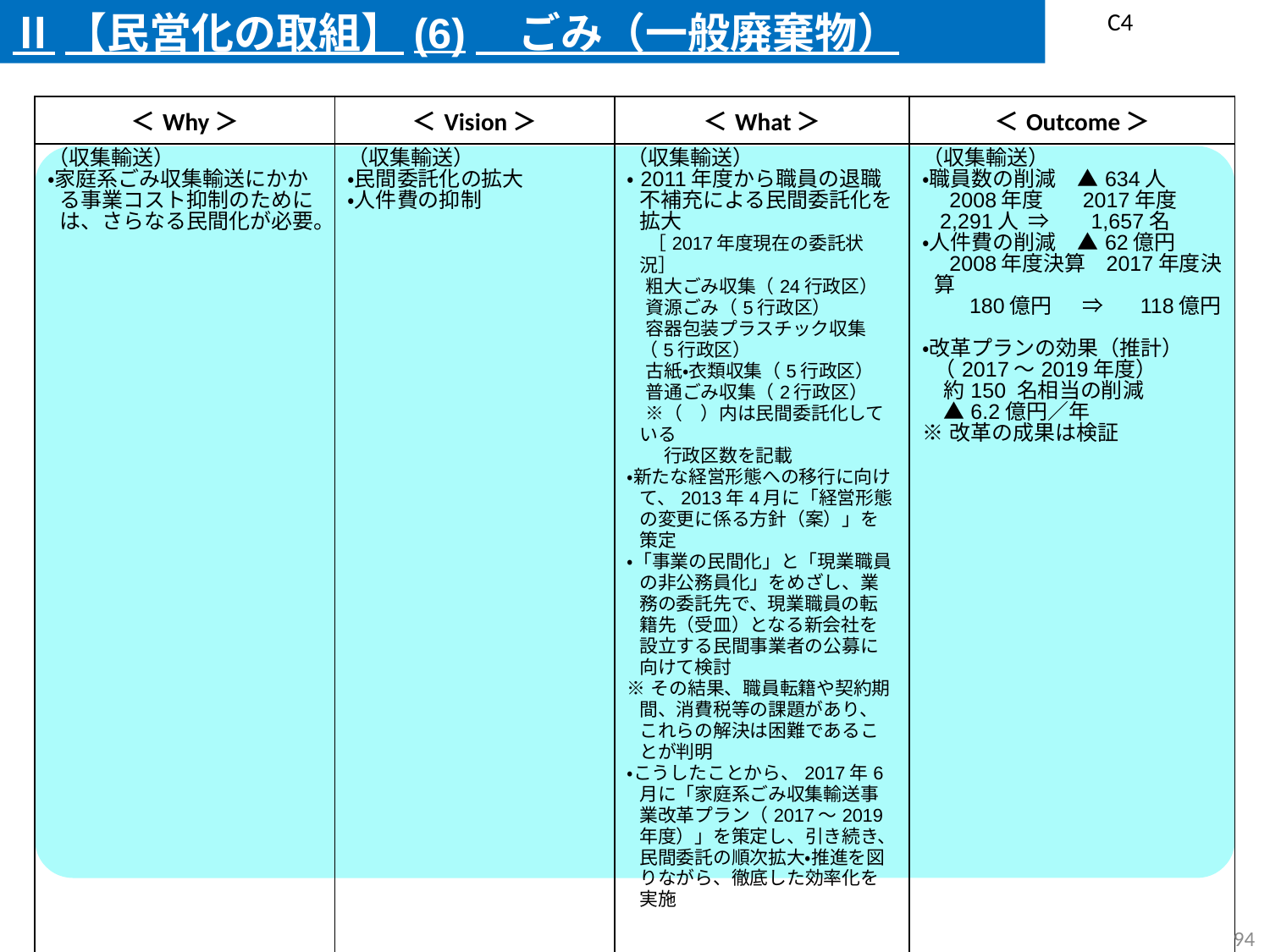

Ⅱ【民営化の取組】(6)　ごみ（一般廃棄物）
C4
| ＜Why＞ | ＜Vision＞ | ＜What＞ | ＜Outcome＞ |
| --- | --- | --- | --- |
| （収集輸送） ・家庭系ごみ収集輸送にかかる事業コスト抑制のためには、さらなる民間化が必要。 | （収集輸送） ・民間委託化の拡大 ・人件費の抑制 | （収集輸送） ・2011年度から職員の退職不補充による民間委託化を拡大 　［2017年度現在の委託状況］ 　粗大ごみ収集（24行政区） 　資源ごみ（5行政区） 　容器包装プラスチック収集（5行政区） 　古紙・衣類収集（5行政区） 　普通ごみ収集（2行政区） 　※（　）内は民間委託化している　 　　行政区数を記載 ・新たな経営形態への移行に向けて、2013年4月に「経営形態の変更に係る方針（案）」を策定 ・「事業の民間化」と「現業職員の非公務員化」をめざし、業務の委託先で、現業職員の転籍先（受皿）となる新会社を設立する民間事業者の公募に向けて検討 ※その結果、職員転籍や契約期間、消費税等の課題があり、これらの解決は困難であることが判明 ・こうしたことから、2017年6月に「家庭系ごみ収集輸送事業改革プラン（2017～2019年度）」を策定し、引き続き、民間委託の順次拡大・推進を図りながら、徹底した効率化を実施 | （収集輸送） ・職員数の削減　▲634人 　2008年度 2017年度 2,291人 ⇒ 　 1,657名 ・人件費の削減　▲62億円 　2008年度決算 2017年度決算 　180億円 　⇒ 　118億円 ・改革プランの効果（推計）（2017～2019年度） 　約150 名相当の削減　 　▲6.2億円／年 ※改革の成果は検証 |
|  |  |  |  |

94